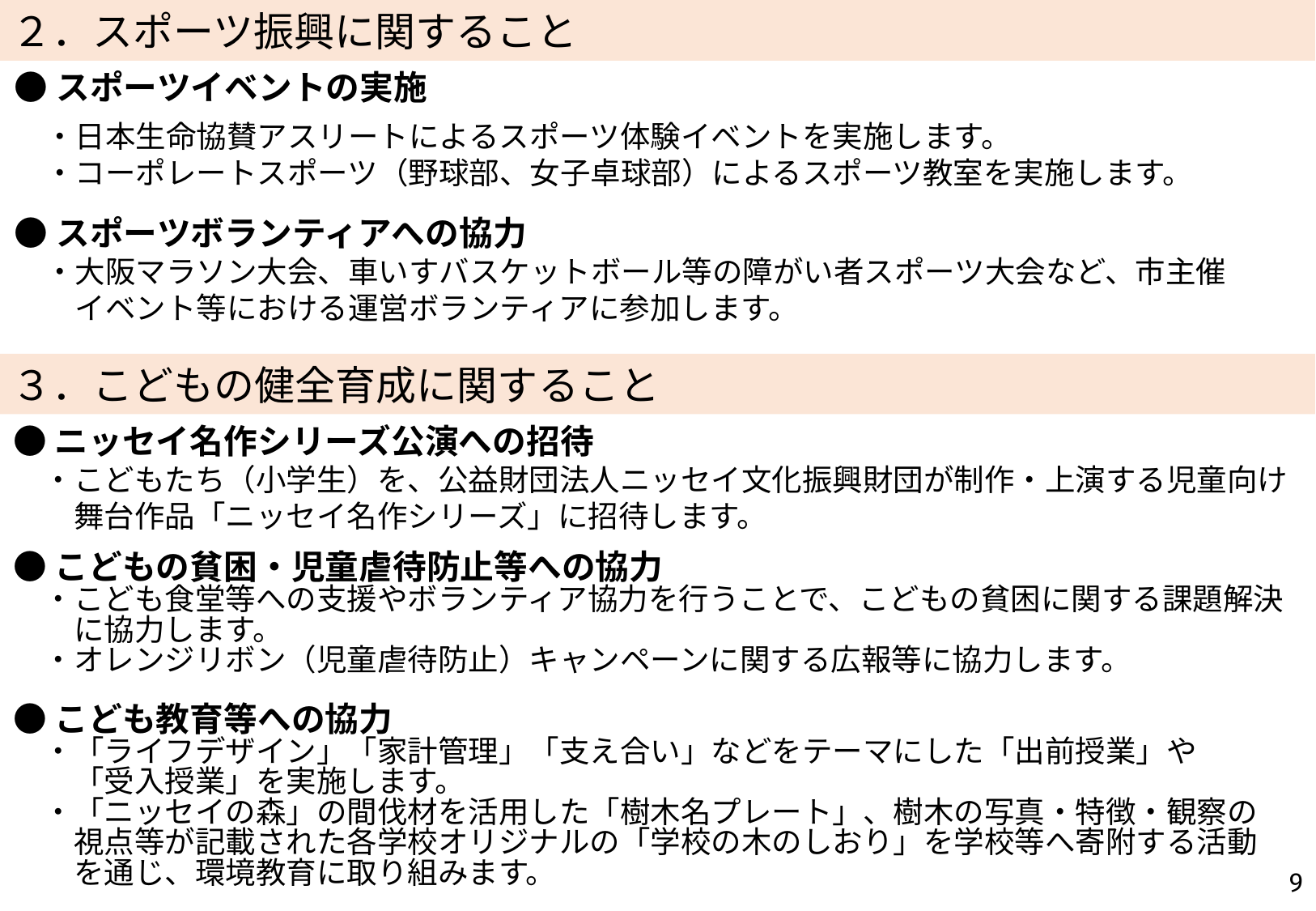

２．スポーツ振興に関すること
●スポーツイベントの実施

　・日本生命協賛アスリートによるスポーツ体験イベントを実施します。
　・コーポレートスポーツ（野球部、女子卓球部）によるスポーツ教室を実施します。

●スポーツボランティアへの協力
　・大阪マラソン大会、車いすバスケットボール等の障がい者スポーツ大会など、市主催
　　イベント等における運営ボランティアに参加します。
３．こどもの健全育成に関すること
●ニッセイ名作シリーズ公演への招待
　・こどもたち（小学生）を、公益財団法人ニッセイ文化振興財団が制作・上演する児童向け
　　舞台作品「ニッセイ名作シリーズ」に招待します。

●こどもの貧困・児童虐待防止等への協力
　・こども食堂等への支援やボランティア協力を行うことで、こどもの貧困に関する課題解決
　　に協力します。
　・オレンジリボン（児童虐待防止）キャンペーンに関する広報等に協力します。

●こども教育等への協力
　・「ライフデザイン」「家計管理」「支え合い」などをテーマにした「出前授業」や
　　「受入授業」を実施します。
　・「ニッセイの森」の間伐材を活用した「樹木名プレート」、樹木の写真・特徴・観察の
　　視点等が記載された各学校オリジナルの「学校の木のしおり」を学校等へ寄附する活動
　　を通じ、環境教育に取り組みます。
9